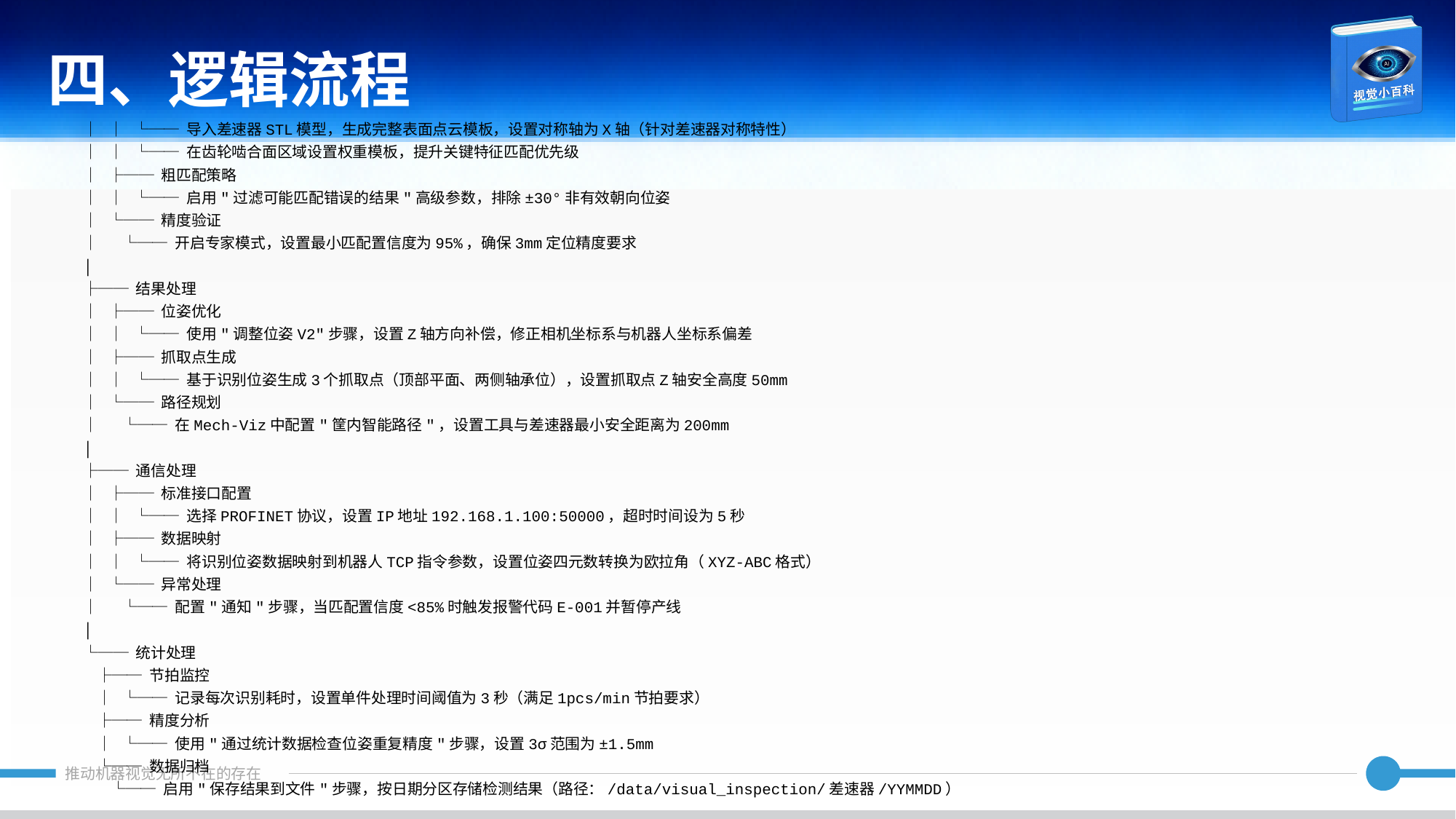

四、逻辑流程

│   │   └── 导入差速器STL模型，生成完整表面点云模板，设置对称轴为X轴（针对差速器对称特性）
│   │   └── 在齿轮啮合面区域设置权重模板，提升关键特征匹配优先级
│   ├── 粗匹配策略
│   │   └── 启用"过滤可能匹配错误的结果"高级参数，排除±30°非有效朝向位姿
│   └── 精度验证
│       └── 开启专家模式，设置最小匹配置信度为95%，确保3mm定位精度要求
│
├── 结果处理
│   ├── 位姿优化
│   │   └── 使用"调整位姿V2"步骤，设置Z轴方向补偿，修正相机坐标系与机器人坐标系偏差
│   ├── 抓取点生成
│   │   └── 基于识别位姿生成3个抓取点（顶部平面、两侧轴承位），设置抓取点Z轴安全高度50mm
│   └── 路径规划
│       └── 在Mech-Viz中配置"筐内智能路径"，设置工具与差速器最小安全距离为200mm
│
├── 通信处理
│   ├── 标准接口配置
│   │   └── 选择PROFINET协议，设置IP地址192.168.1.100:50000，超时时间设为5秒
│   ├── 数据映射
│   │   └── 将识别位姿数据映射到机器人TCP指令参数，设置位姿四元数转换为欧拉角（XYZ-ABC格式）
│   └── 异常处理
│       └── 配置"通知"步骤，当匹配置信度<85%时触发报警代码E-001并暂停产线
│
└── 统计处理
    ├── 节拍监控
    │   └── 记录每次识别耗时，设置单件处理时间阈值为3秒（满足1pcs/min节拍要求）
    ├── 精度分析
    │   └── 使用"通过统计数据检查位姿重复精度"步骤，设置3σ范围为±1.5mm
    └── 数据归档
        └── 启用"保存结果到文件"步骤，按日期分区存储检测结果（路径：/data/visual_inspection/差速器/YYMMDD）
10